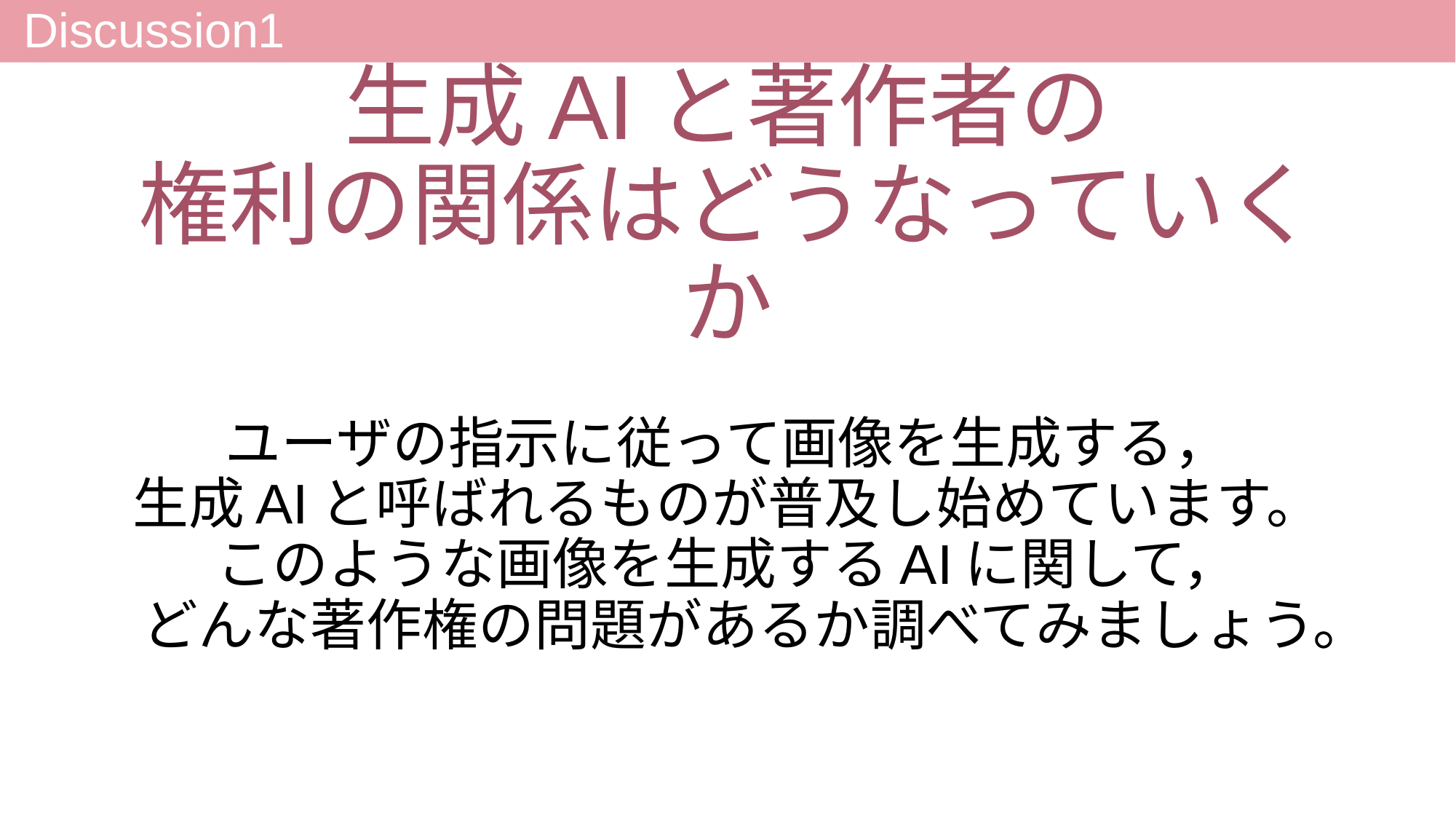

Discussion1
# 生成AIと著作者の 権利の関係はどうなっていくか
ユーザの指示に従って画像を生成する，
生成AIと呼ばれるものが普及し始めています。このような画像を生成するAIに関して，
どんな著作権の問題があるか調べてみましょう。